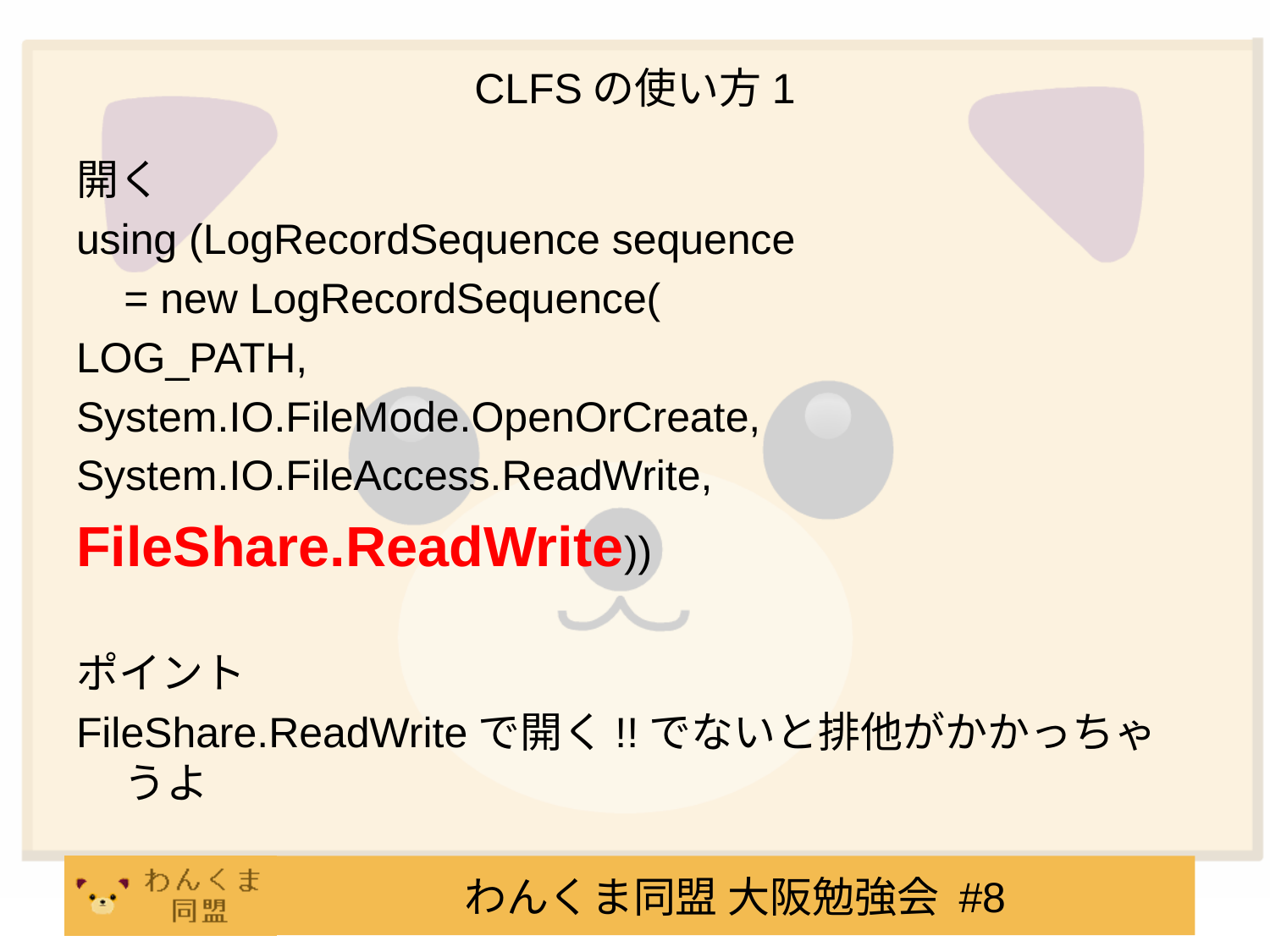

# CLFSの使い方1
開く
using (LogRecordSequence sequence
	= new LogRecordSequence(
LOG_PATH,
System.IO.FileMode.OpenOrCreate,
System.IO.FileAccess.ReadWrite,
FileShare.ReadWrite))

ポイント
FileShare.ReadWriteで開く!!でないと排他がかかっちゃうよ